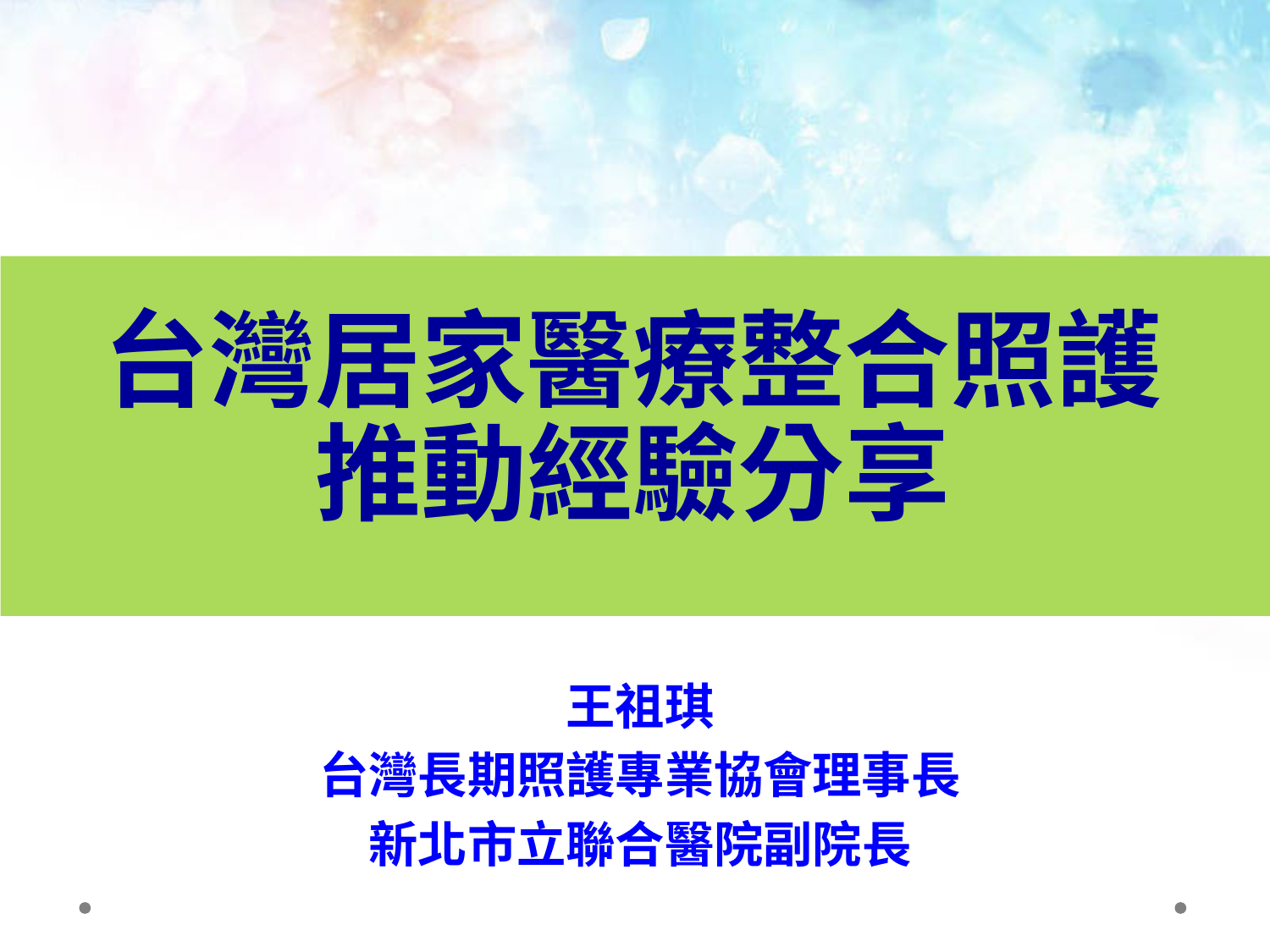

台灣居家醫療整合照護
推動經驗分享
王祖琪
台灣長期照護專業協會理事長
新北市立聯合醫院副院長